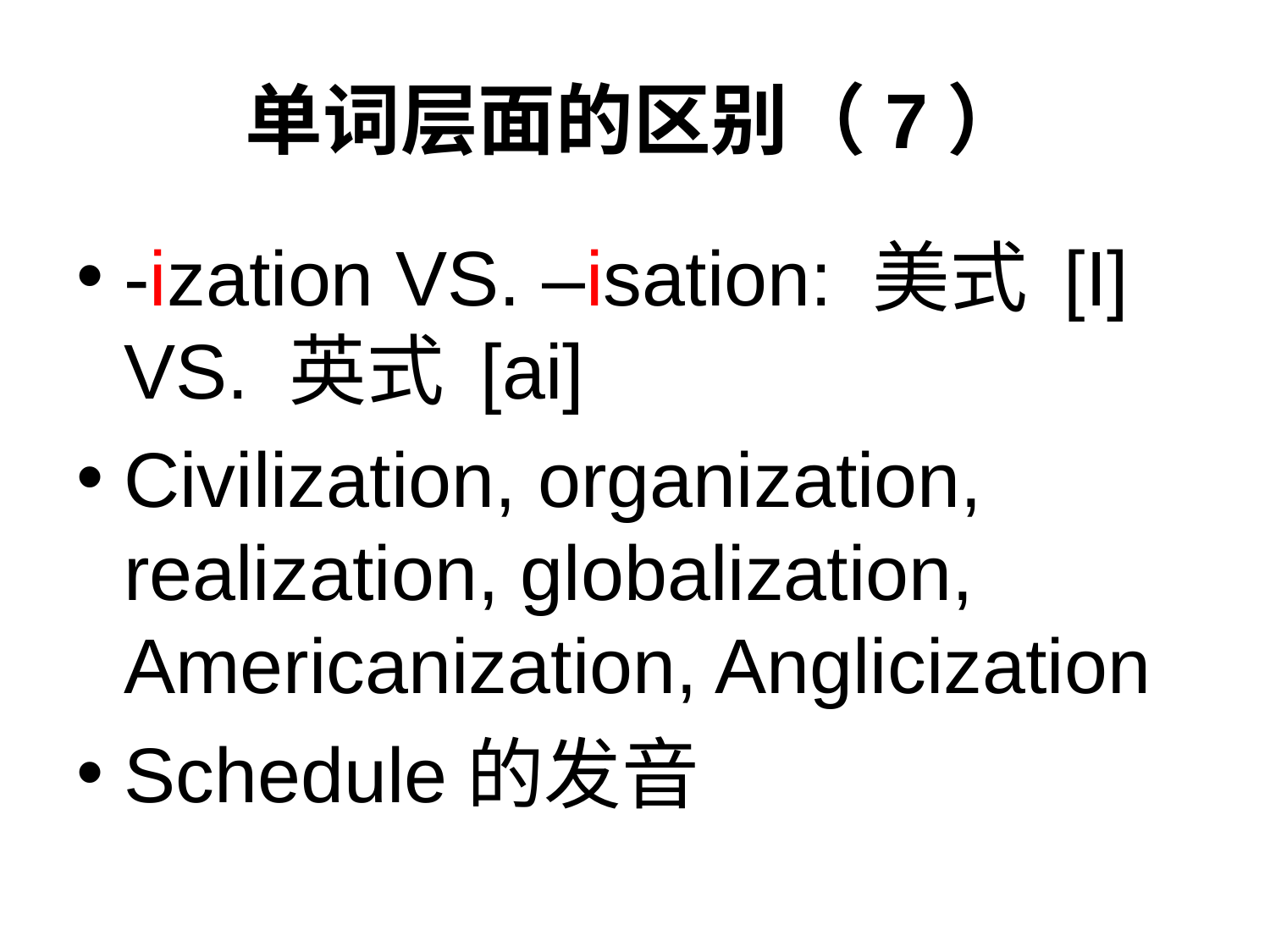

# 单词层面的区别（7）
-ization VS. –isation: 美式 [I] VS. 英式 [ai]
Civilization, organization, realization, globalization, Americanization, Anglicization
Schedule的发音